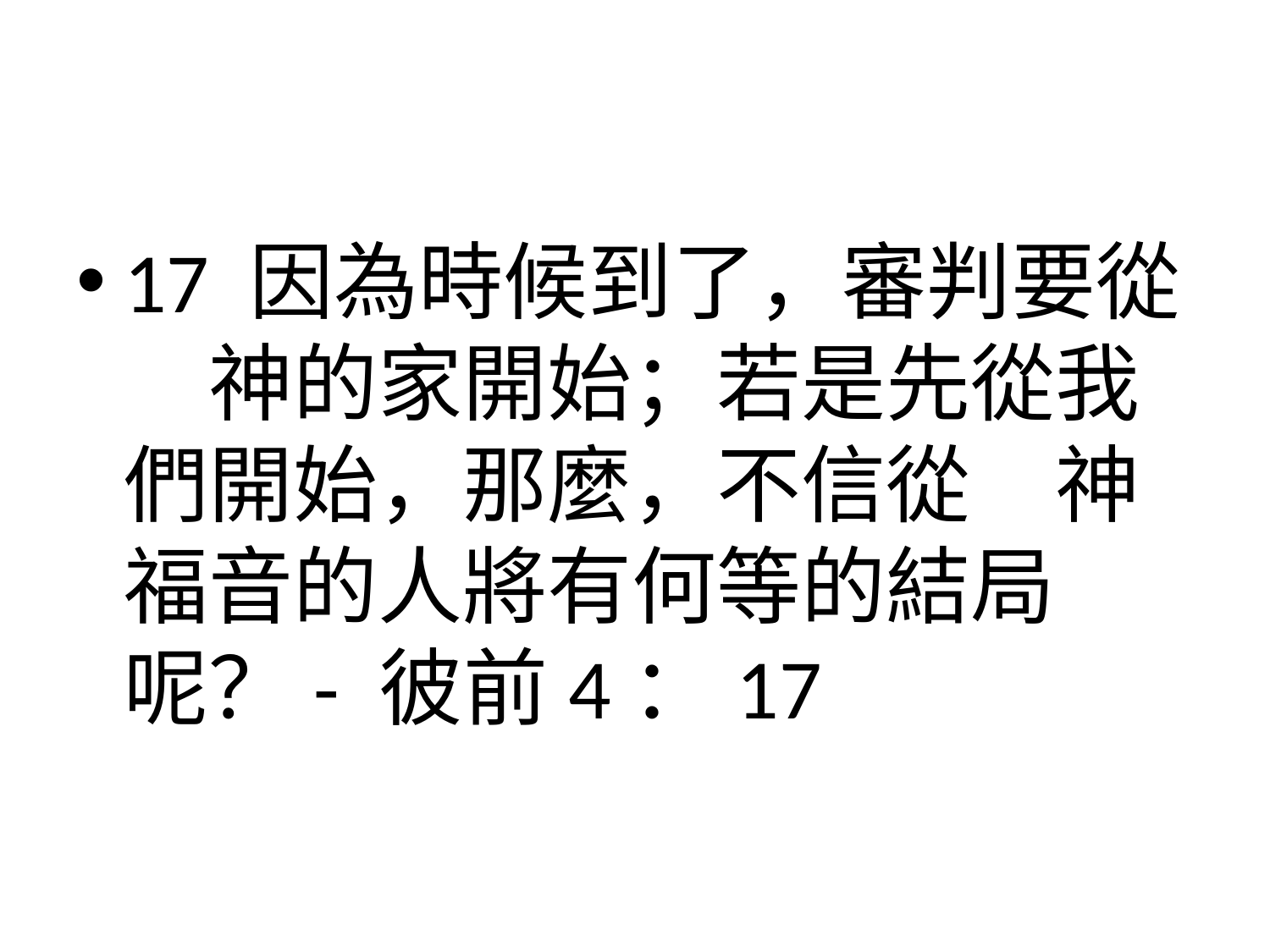

#
17 因為時候到了，審判要從　神的家開始；若是先從我們開始，那麼，不信從　神福音的人將有何等的結局呢？- 彼前4：17